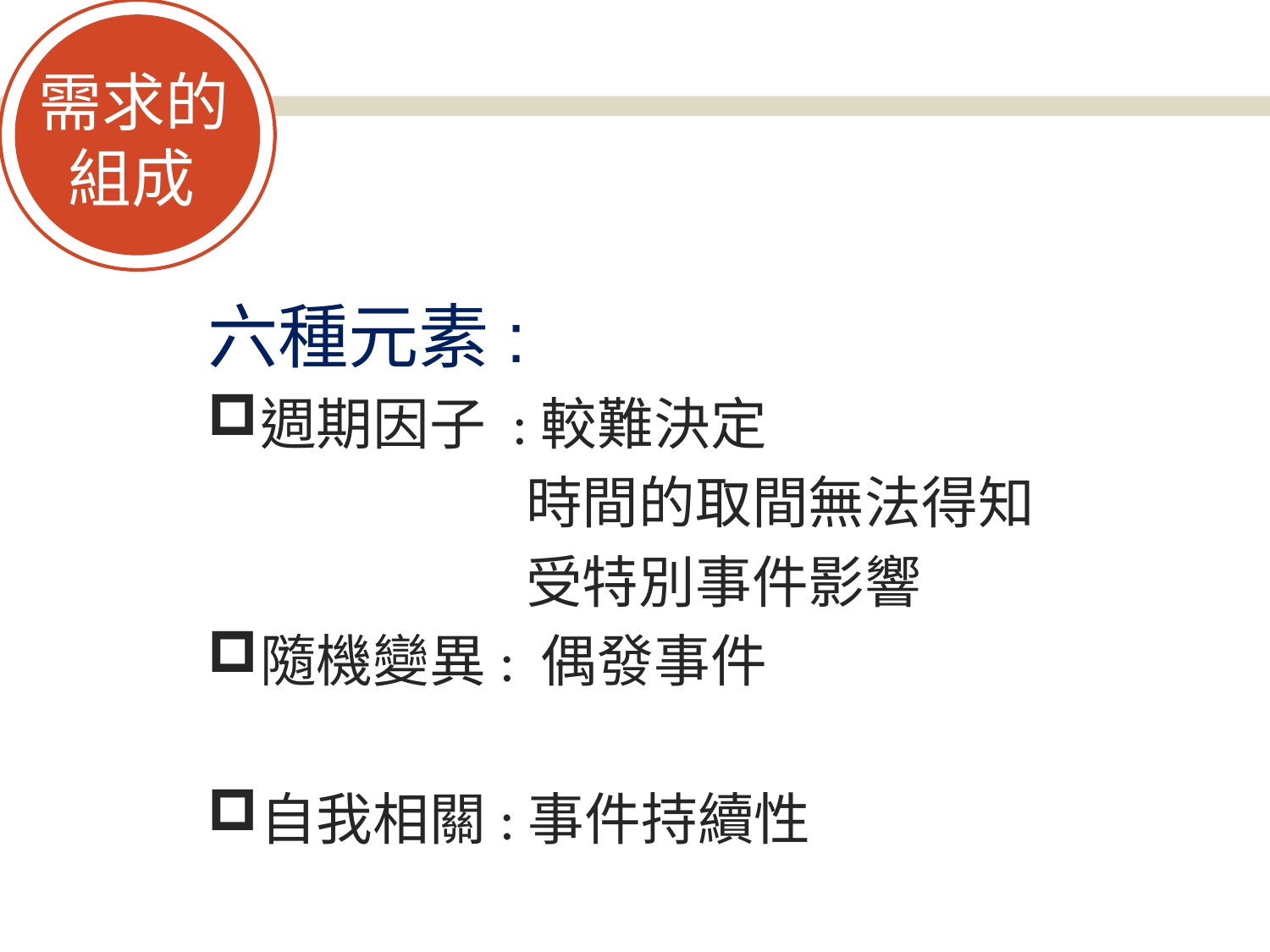

需求的
 組成
#
六種元素:
週期因子 :較難決定
                        時間的取間無法得知
                        受特別事件影響
隨機變異: 偶發事件

自我相關:事件持續性